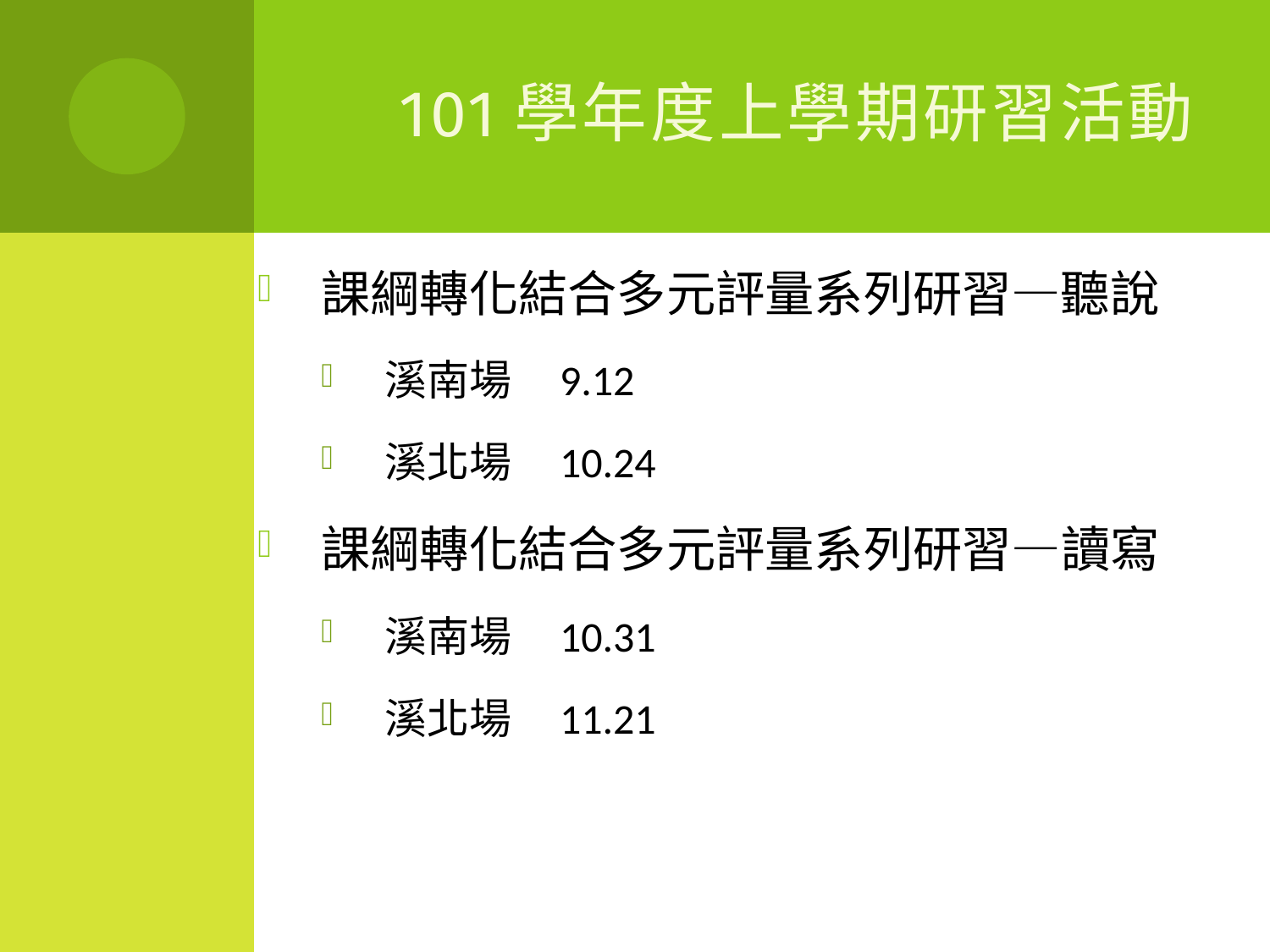

# 101學年度上學期研習活動
課綱轉化結合多元評量系列研習—聽說
溪南場    9.12
溪北場    10.24
課綱轉化結合多元評量系列研習—讀寫
溪南場    10.31
溪北場    11.21